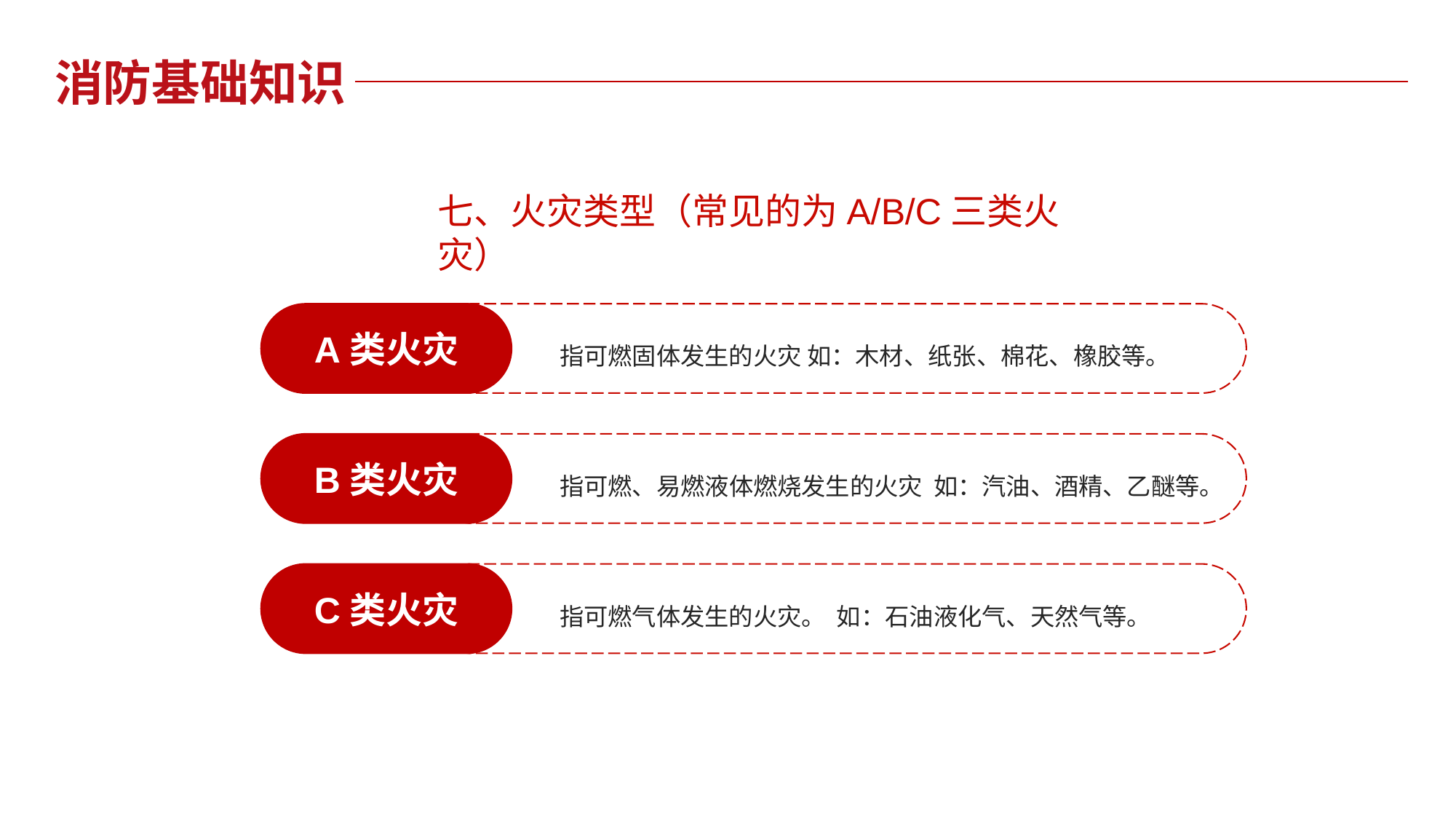

消防基础知识
七、火灾类型（常见的为A/B/C三类火灾）
A类火灾
指可燃固体发生的火灾 如：木材、纸张、棉花、橡胶等。
B类火灾
指可燃、易燃液体燃烧发生的火灾  如：汽油、酒精、乙醚等。
C类火灾
指可燃气体发生的火灾。  如：石油液化气、天然气等。